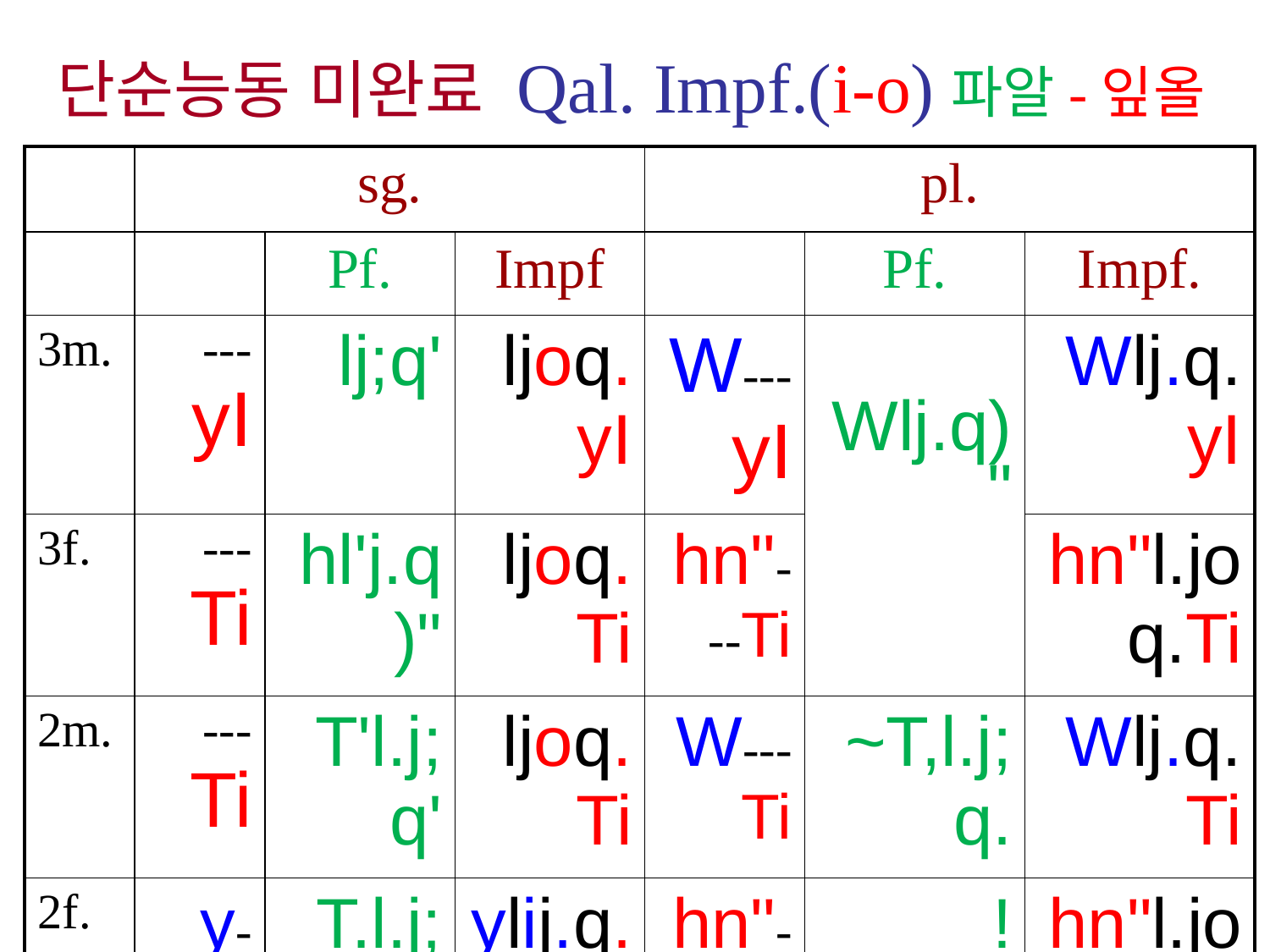

단순능동 미완료 Qal. Impf.(i-o)파알-잎올
|  | sg. |  |  | pl. |  |  |
| --- | --- | --- | --- | --- | --- | --- |
|  |  | Pf. | Impf |  | Pf. | Impf. |
| 3m. | --- yI | lj;q' | ljoq.yI | W---yI | Wlj.q)" | Wlj.q.yI |
| 3f. | ---Ti | hl'j.q)" | ljoq.Ti | hn"---Ti |  | hn"l.joq.Ti |
| 2m. | ---Ti | T'l.j;q' | ljoq.Ti | W---Ti | ~T,l.j;q. | Wlj.q.Ti |
| 2f. | y-I--Ti | T.l.j;q' | ylij.q.Ti | hn"---Ti | !T,l.j;q. | hn"l.joq.Ti |
| 1. | ---a, | yTil.j;q' | ljoq.a, | ---nI | Wnl.j;q' | ljoq.nI |